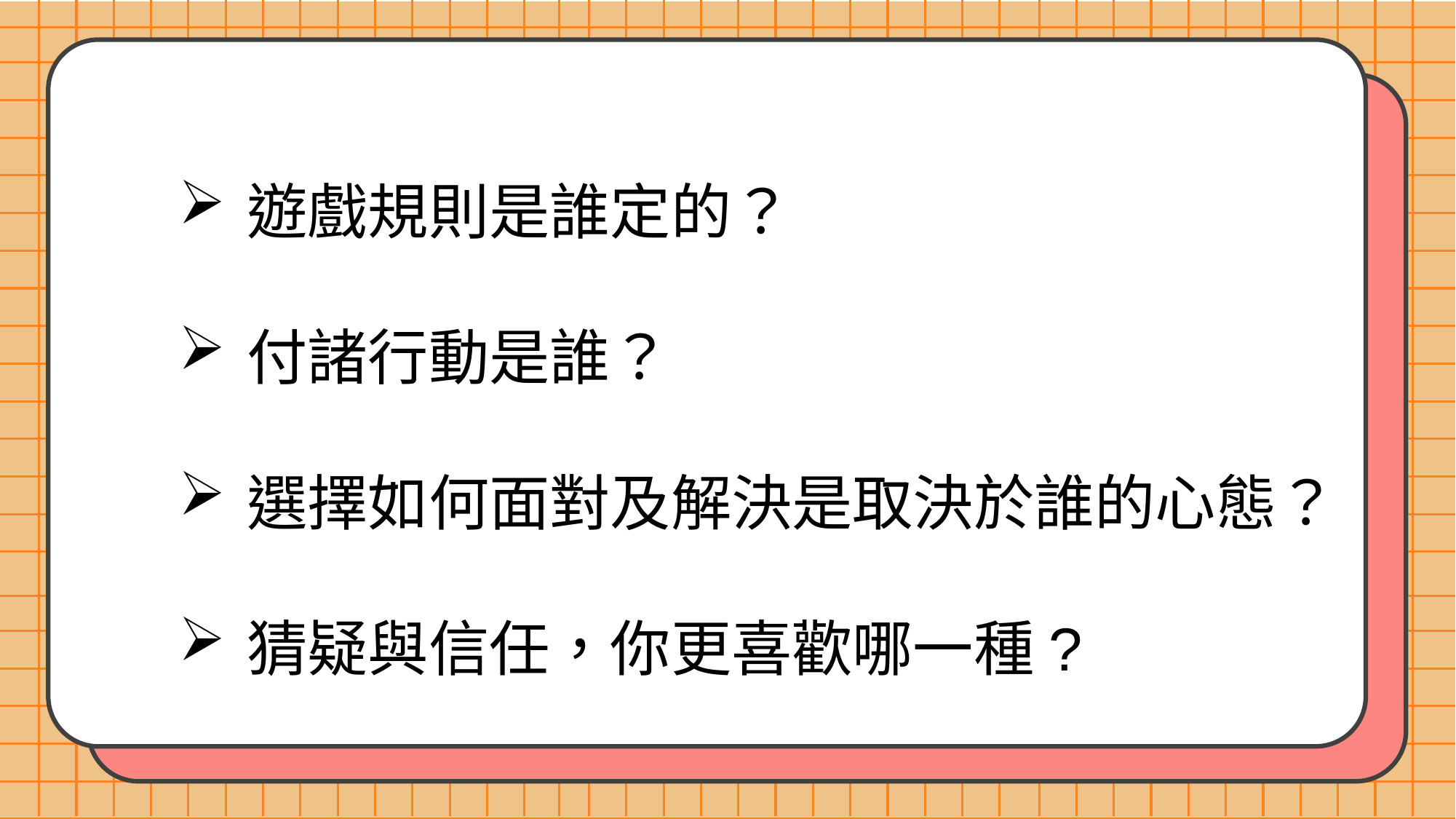

遊戲規則是誰定的？
付諸行動是誰？
選擇如何面對及解決是取決於誰的心態？
猜疑與信任，你更喜歡哪一種?